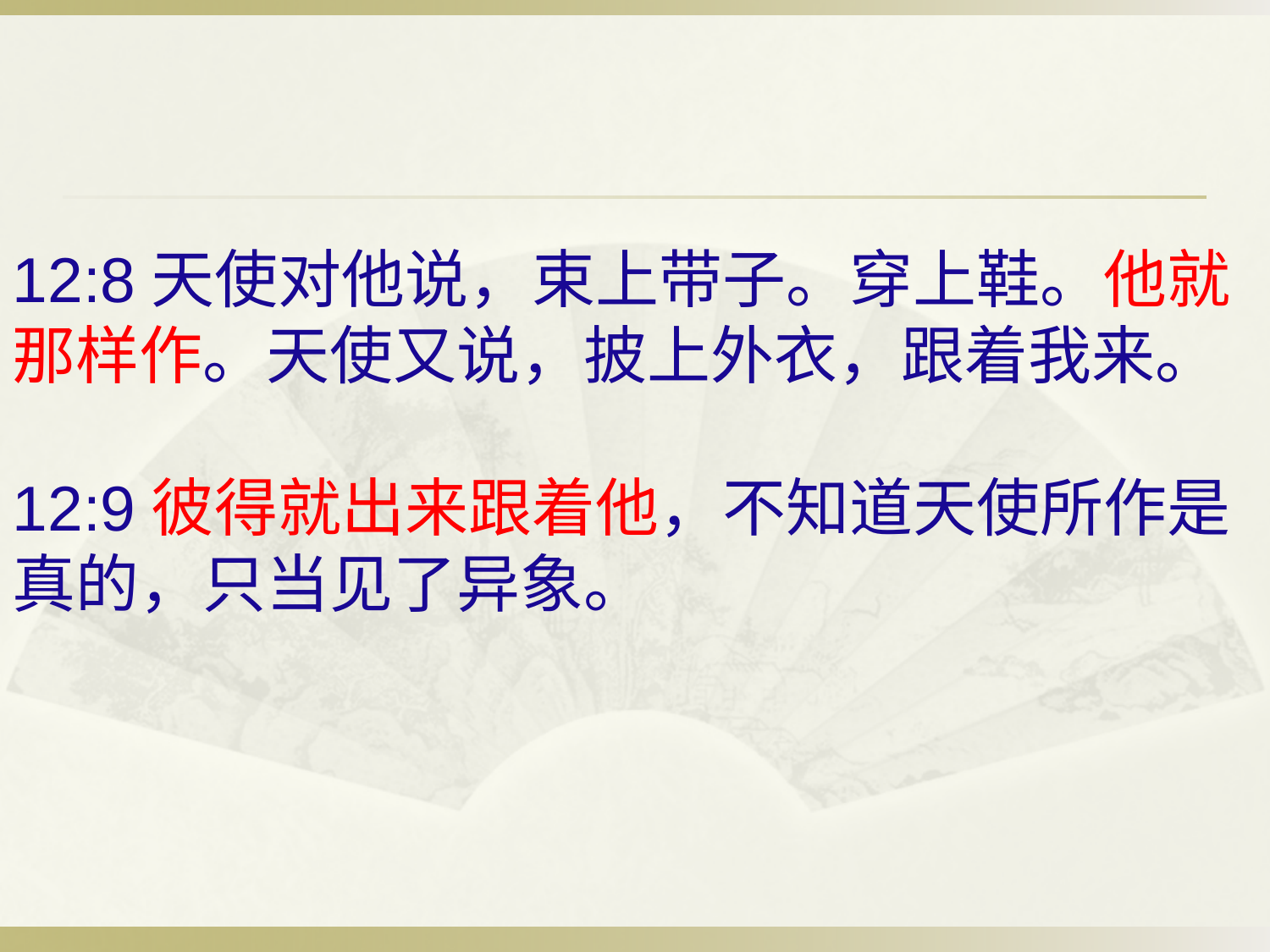

# 12:8天使对他说，束上带子。穿上鞋。他就那样作。天使又说，披上外衣，跟着我来。 12:9彼得就出来跟着他，不知道天使所作是真的，只当见了异象。